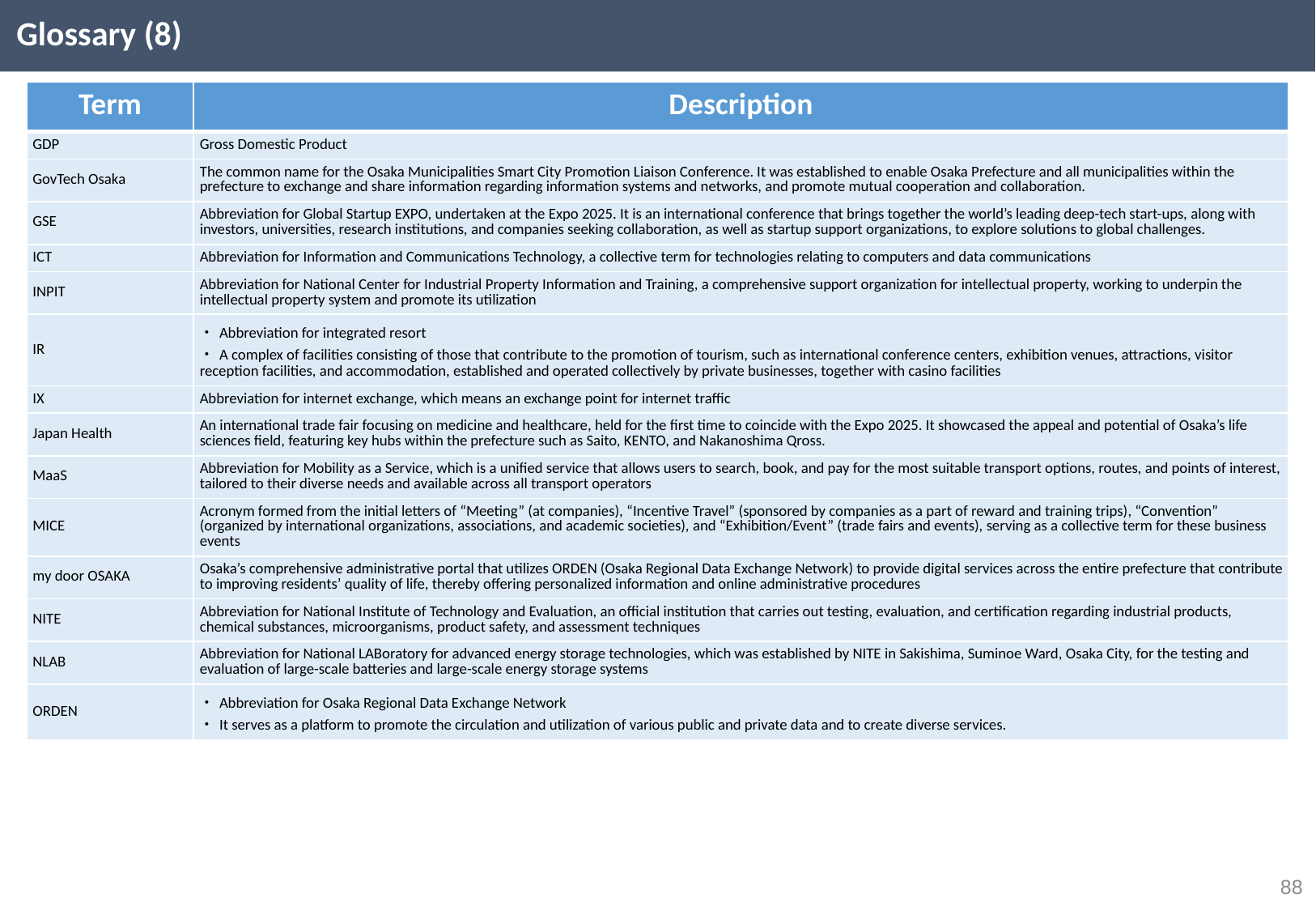

Glossary (8)
| Term | Description |
| --- | --- |
| GDP | Gross Domestic Product |
| GovTech Osaka | The common name for the Osaka Municipalities Smart City Promotion Liaison Conference. It was established to enable Osaka Prefecture and all municipalities within the prefecture to exchange and share information regarding information systems and networks, and promote mutual cooperation and collaboration. |
| GSE | Abbreviation for Global Startup EXPO, undertaken at the Expo 2025. It is an international conference that brings together the world’s leading deep-tech start-ups, along with investors, universities, research institutions, and companies seeking collaboration, as well as startup support organizations, to explore solutions to global challenges. |
| ICT | Abbreviation for Information and Communications Technology, a collective term for technologies relating to computers and data communications |
| INPIT | Abbreviation for National Center for Industrial Property Information and Training, a comprehensive support organization for intellectual property, working to underpin the intellectual property system and promote its utilization |
| IR | ・Abbreviation for integrated resort ・A complex of facilities consisting of those that contribute to the promotion of tourism, such as international conference centers, exhibition venues, attractions, visitor reception facilities, and accommodation, established and operated collectively by private businesses, together with casino facilities |
| IX | Abbreviation for internet exchange, which means an exchange point for internet traffic |
| Japan Health | An international trade fair focusing on medicine and healthcare, held for the first time to coincide with the Expo 2025. It showcased the appeal and potential of Osaka’s life sciences field, featuring key hubs within the prefecture such as Saito, KENTO, and Nakanoshima Qross. |
| MaaS | Abbreviation for Mobility as a Service, which is a unified service that allows users to search, book, and pay for the most suitable transport options, routes, and points of interest, tailored to their diverse needs and available across all transport operators |
| MICE | Acronym formed from the initial letters of “Meeting” (at companies), “Incentive Travel” (sponsored by companies as a part of reward and training trips), “Convention” (organized by international organizations, associations, and academic societies), and “Exhibition/Event” (trade fairs and events), serving as a collective term for these business events |
| my door OSAKA | Osaka’s comprehensive administrative portal that utilizes ORDEN (Osaka Regional Data Exchange Network) to provide digital services across the entire prefecture that contribute to improving residents’ quality of life, thereby offering personalized information and online administrative procedures |
| NITE | Abbreviation for National Institute of Technology and Evaluation, an official institution that carries out testing, evaluation, and certification regarding industrial products, chemical substances, microorganisms, product safety, and assessment techniques |
| NLAB | Abbreviation for National LABoratory for advanced energy storage technologies, which was established by NITE in Sakishima, Suminoe Ward, Osaka City, for the testing and evaluation of large-scale batteries and large-scale energy storage systems |
| ORDEN | ・Abbreviation for Osaka Regional Data Exchange Network ・It serves as a platform to promote the circulation and utilization of various public and private data and to create diverse services. |
88